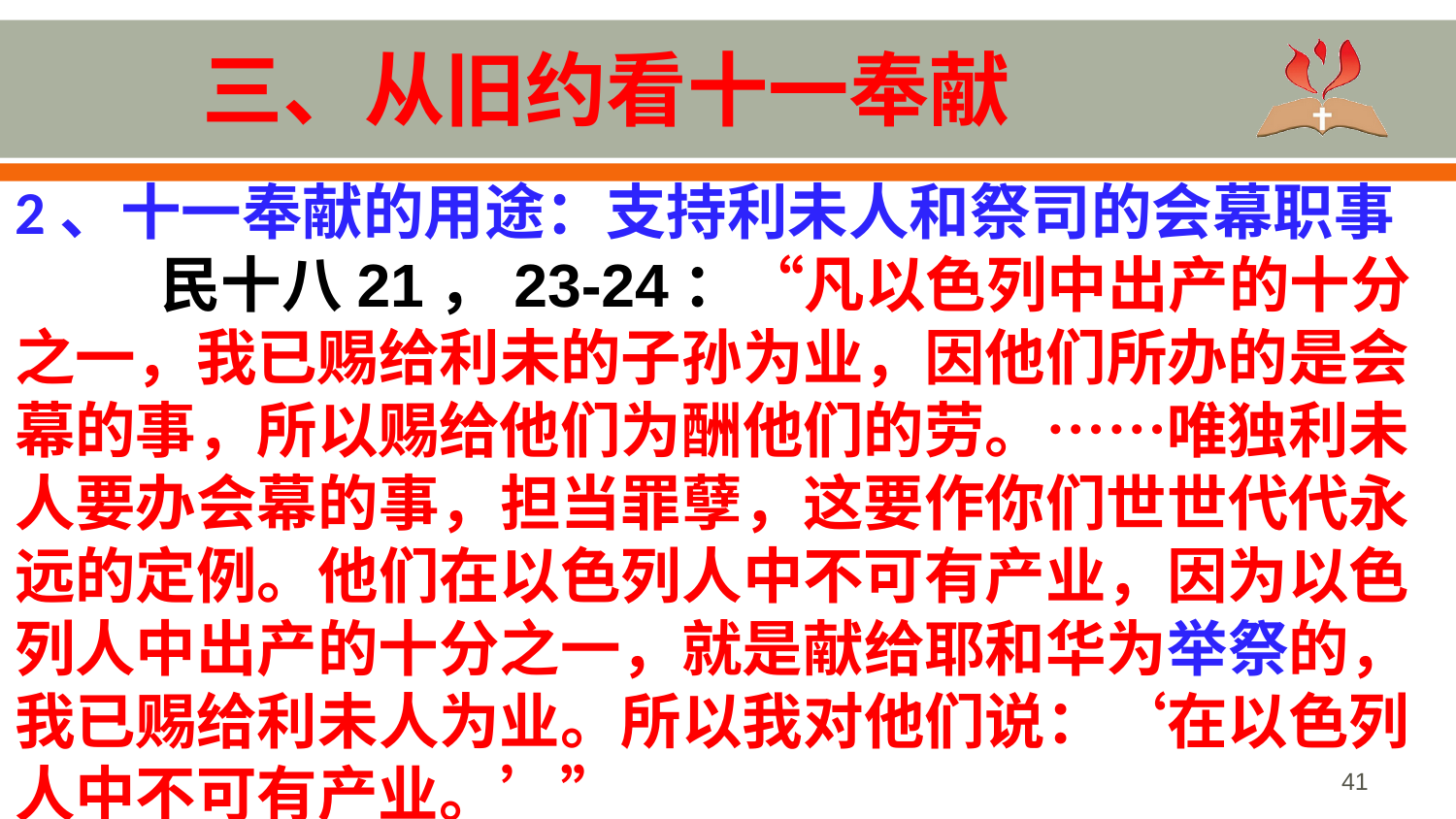

# 三、从旧约看十一奉献
2、十一奉献的用途：支持利未人和祭司的会幕职事
	民十八21，23-24：“凡以色列中出产的十分之一，我已赐给利未的子孙为业，因他们所办的是会幕的事，所以赐给他们为酬他们的劳。……唯独利未人要办会幕的事，担当罪孽，这要作你们世世代代永远的定例。他们在以色列人中不可有产业，因为以色列人中出产的十分之一，就是献给耶和华为举祭的，我已赐给利未人为业。所以我对他们说：‘在以色列人中不可有产业。’”

41